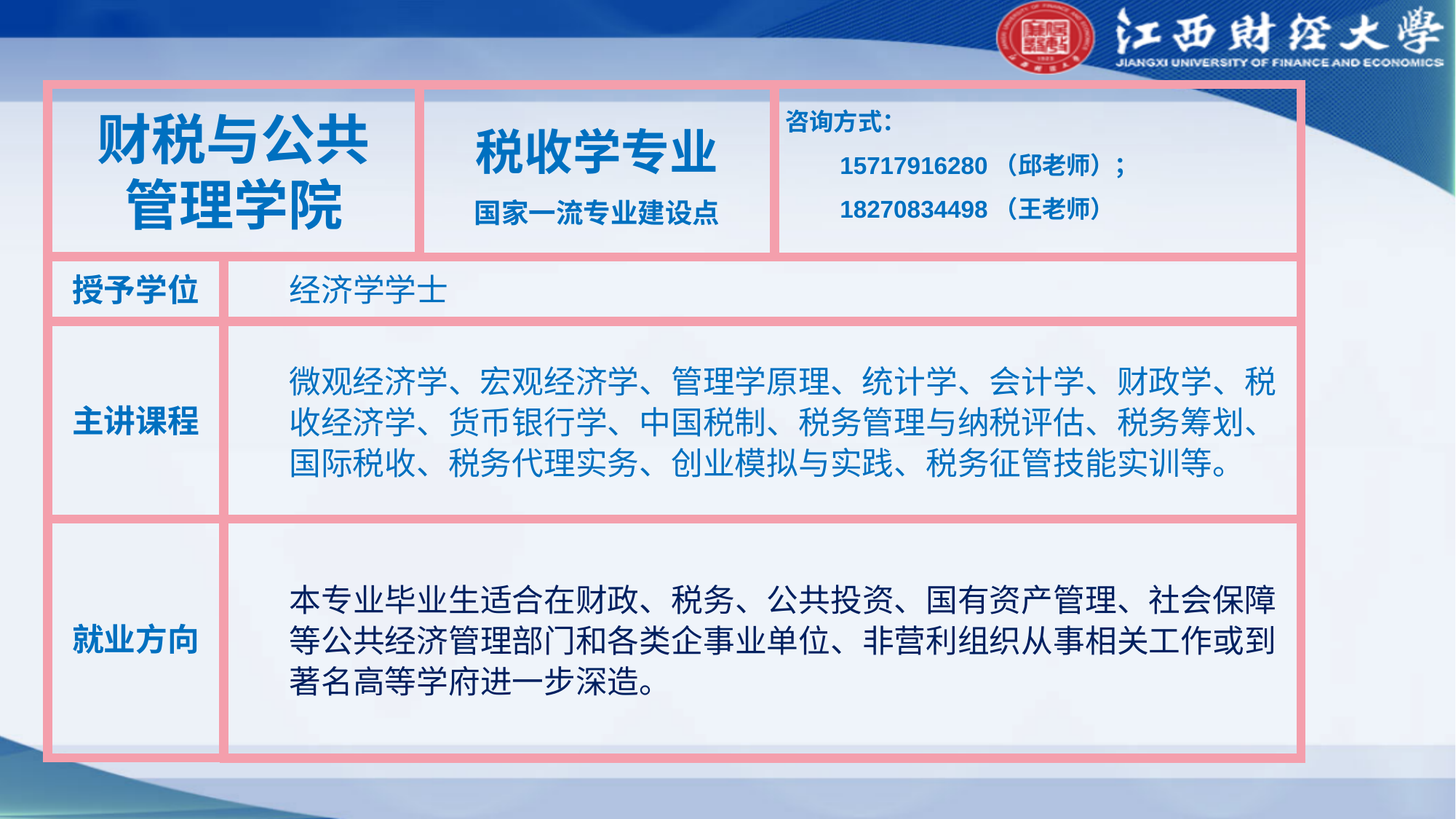

财税与公共
管理学院

税收学专业
国家一流专业建设点
咨询方式：
15717916280（邱老师）；
18270834498（王老师）
授予学位
经济学学士
主讲课程
微观经济学、宏观经济学、管理学原理、统计学、会计学、财政学、税收经济学、货币银行学、中国税制、税务管理与纳税评估、税务筹划、国际税收、税务代理实务、创业模拟与实践、税务征管技能实训等。
就业方向
本专业毕业生适合在财政、税务、公共投资、国有资产管理、社会保障等公共经济管理部门和各类企事业单位、非营利组织从事相关工作或到著名高等学府进一步深造。